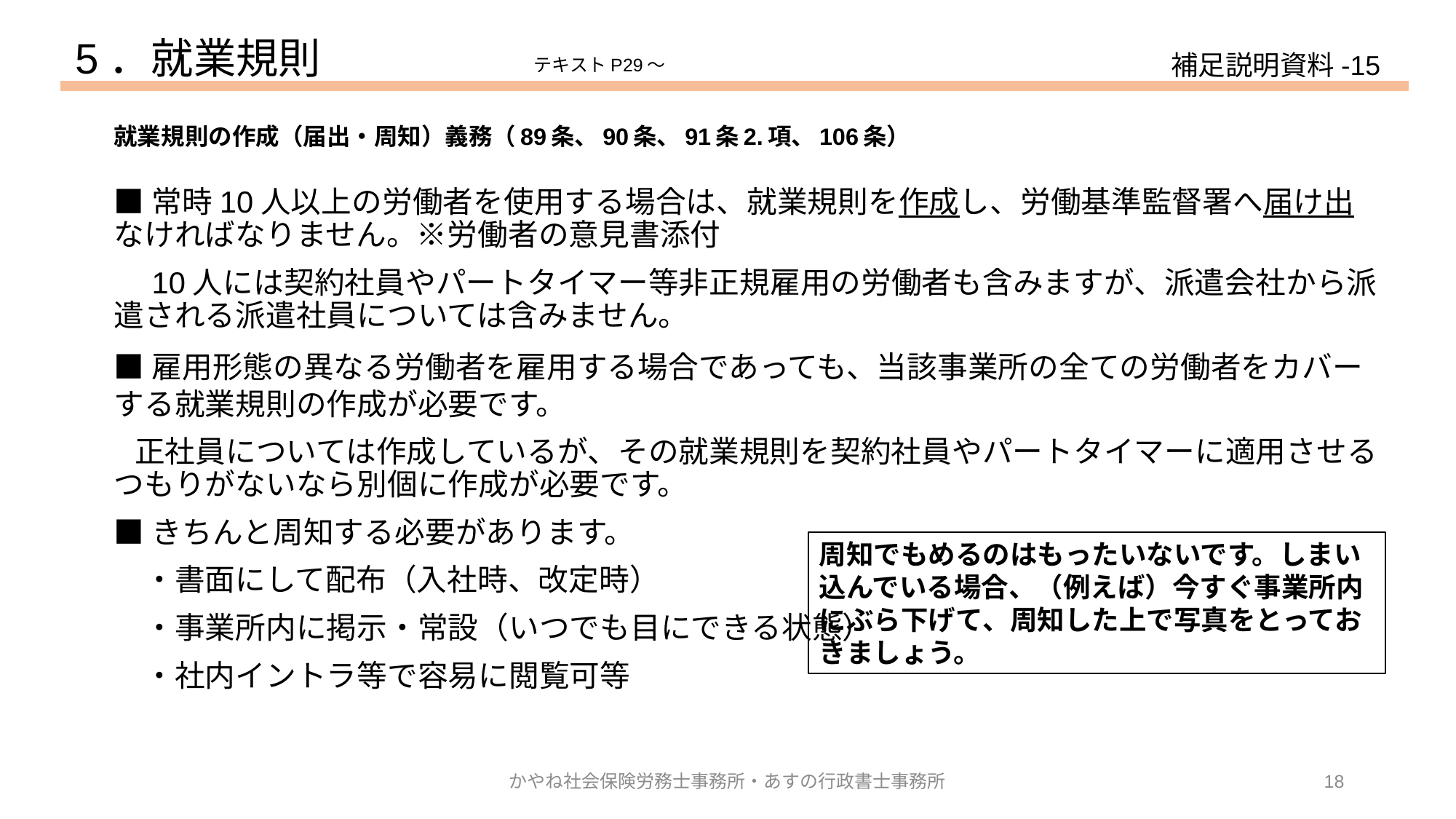

5．就業規則
補足説明資料-15
テキストP29～
# 就業規則の作成（届出・周知）義務（89条、90条、91条2.項、106条）
■常時10人以上の労働者を使用する場合は、就業規則を作成し、労働基準監督署へ届け出なければなりません。※労働者の意見書添付
　10人には契約社員やパートタイマー等非正規雇用の労働者も含みますが、派遣会社から派遣される派遣社員については含みません。
■雇用形態の異なる労働者を雇用する場合であっても、当該事業所の全ての労働者をカバーする就業規則の作成が必要です。
  正社員については作成しているが、その就業規則を契約社員やパートタイマーに適用させるつもりがないなら別個に作成が必要です。
■きちんと周知する必要があります。
　・書面にして配布（入社時、改定時）
　・事業所内に掲示・常設（いつでも目にできる状態）
　・社内イントラ等で容易に閲覧可等

　※周知義務は個々人が内容を熟知していることまでは求めていません。
周知でもめるのはもったいないです。しまい込んでいる場合、（例えば）今すぐ事業所内にぶら下げて、周知した上で写真をとっておきましょう。
かやね社会保険労務士事務所・あすの行政書士事務所
18